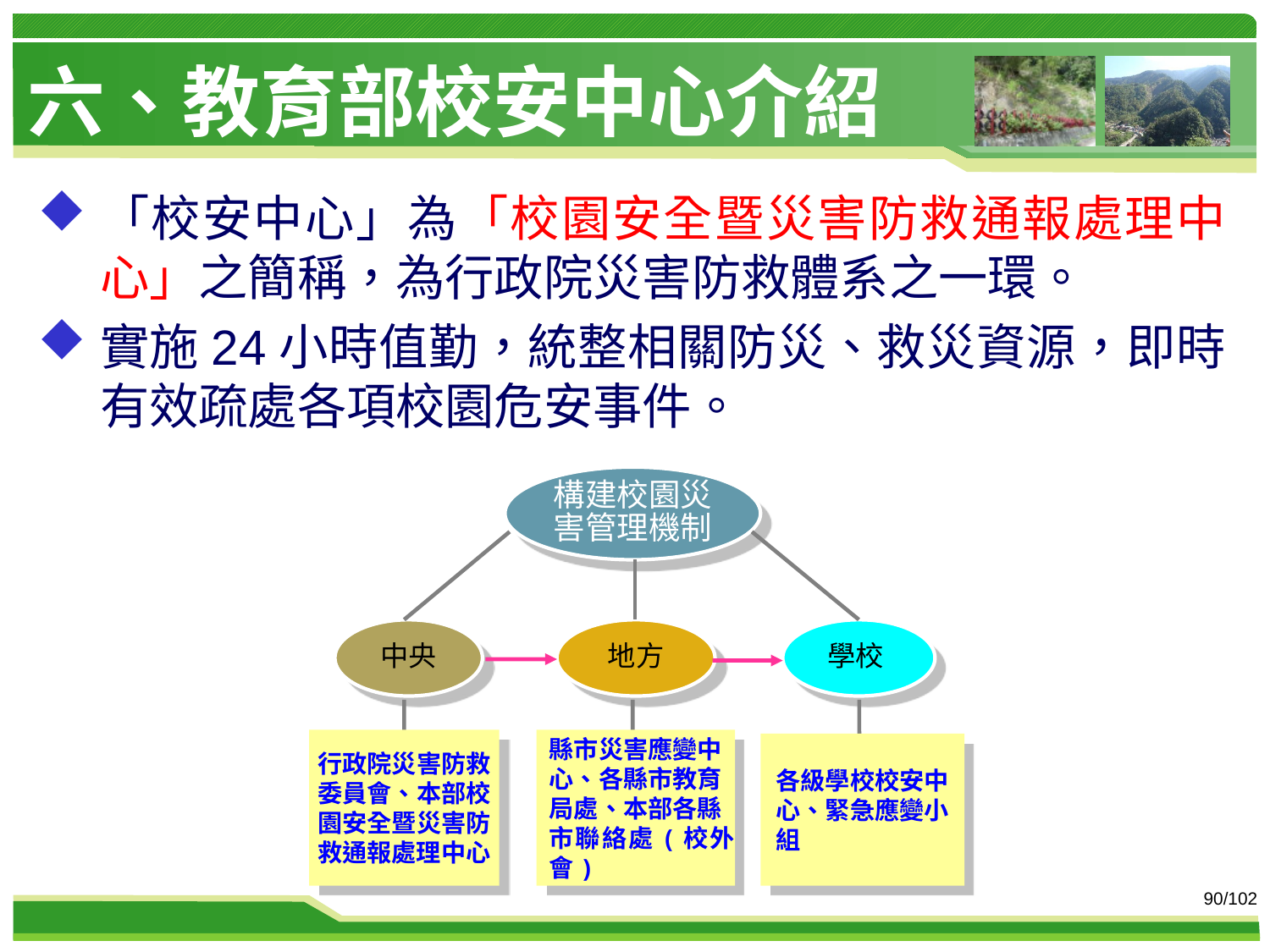

六、教育部校安中心介紹
「校安中心」為「校園安全暨災害防救通報處理中心」之簡稱，為行政院災害防救體系之一環。
實施24小時值勤，統整相關防災、救災資源，即時有效疏處各項校園危安事件。
構建校園災害管理機制

中央
地方
學校

行政院災害防救委員會、本部校園安全暨災害防救通報處理中心
縣市災害應變中心、各縣市教育局處、本部各縣市聯絡處(校外會)
各級學校校安中心、緊急應變小組
90/102